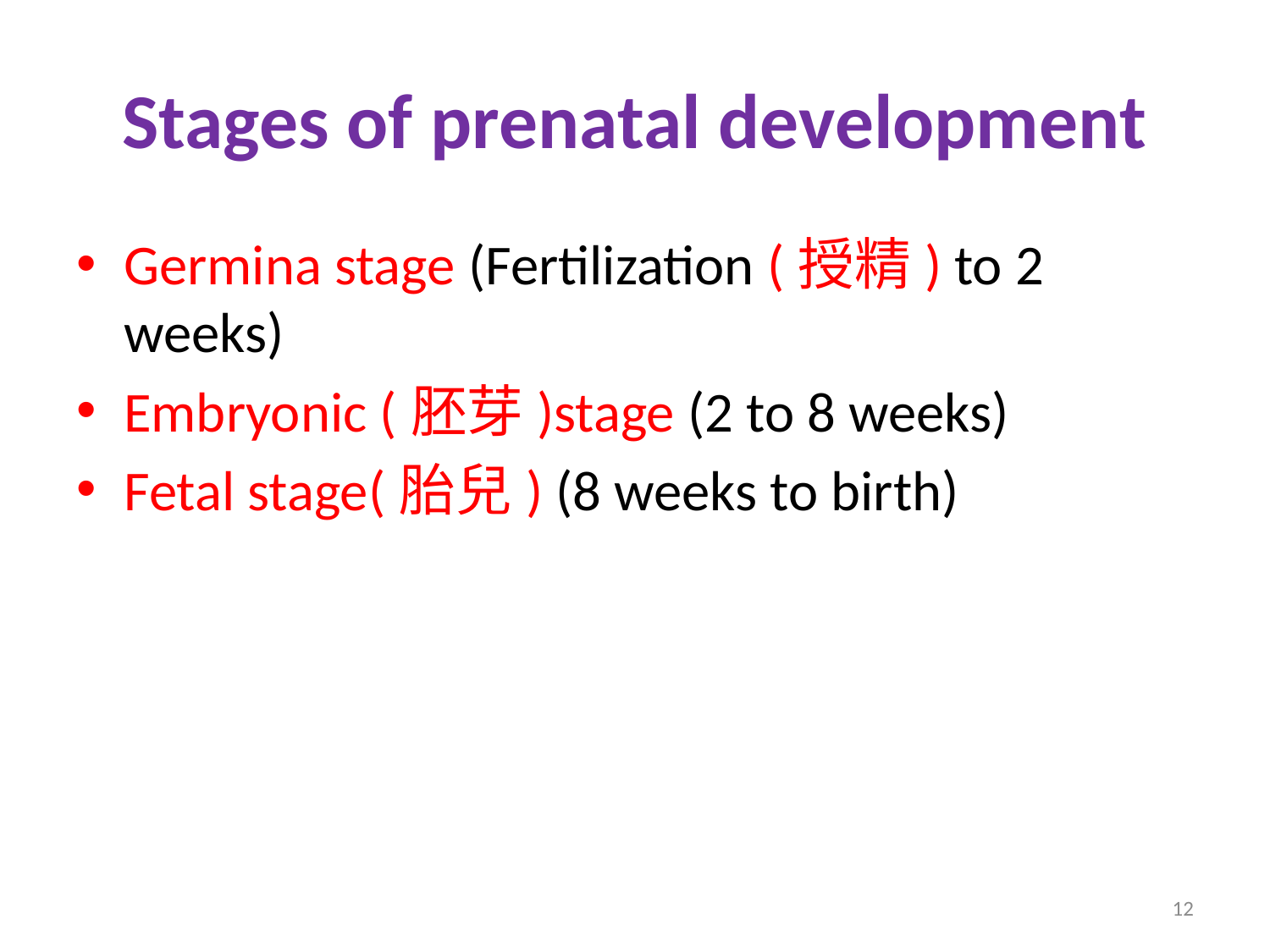

# Stages of prenatal development
Germina stage (Fertilization (授精) to 2 weeks)
Embryonic (胚芽)stage (2 to 8 weeks)
Fetal stage(胎兒) (8 weeks to birth)
12